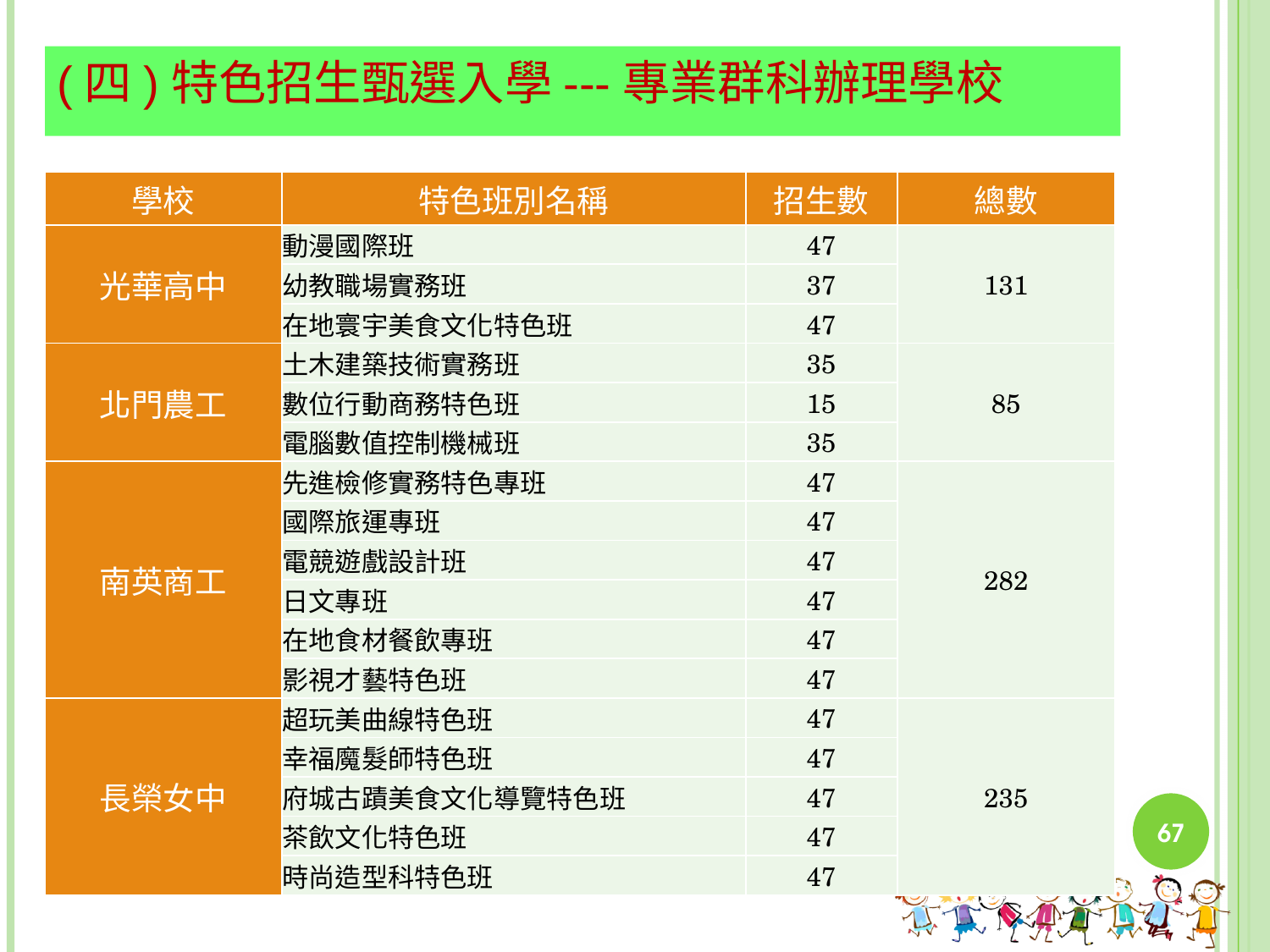

(四)特色招生甄選入學---專業群科辦理學校

| 學校 | 特色班別名稱 | 招生數 | 總數 |
| --- | --- | --- | --- |
| 光華高中 | 動漫國際班 | 47 | 131 |
|  | 幼教職場實務班 | 37 |  |
|  | 在地寰宇美食文化特色班 | 47 |  |
| 北門農工 | 土木建築技術實務班 | 35 | 85 |
|  | 數位行動商務特色班 | 15 |  |
|  | 電腦數值控制機械班 | 35 |  |
| 南英商工 | 先進檢修實務特色專班 | 47 | 282 |
|  | 國際旅運專班 | 47 |  |
|  | 電競遊戲設計班 | 47 |  |
|  | 日文專班 | 47 |  |
|  | 在地食材餐飲專班 | 47 |  |
|  | 影視才藝特色班 | 47 |  |
| 長榮女中 | 超玩美曲線特色班 | 47 | 235 |
|  | 幸福魔髮師特色班 | 47 |  |
|  | 府城古蹟美食文化導覽特色班 | 47 |  |
|  | 茶飲文化特色班 | 47 |  |
|  | 時尚造型科特色班 | 47 |  |
67